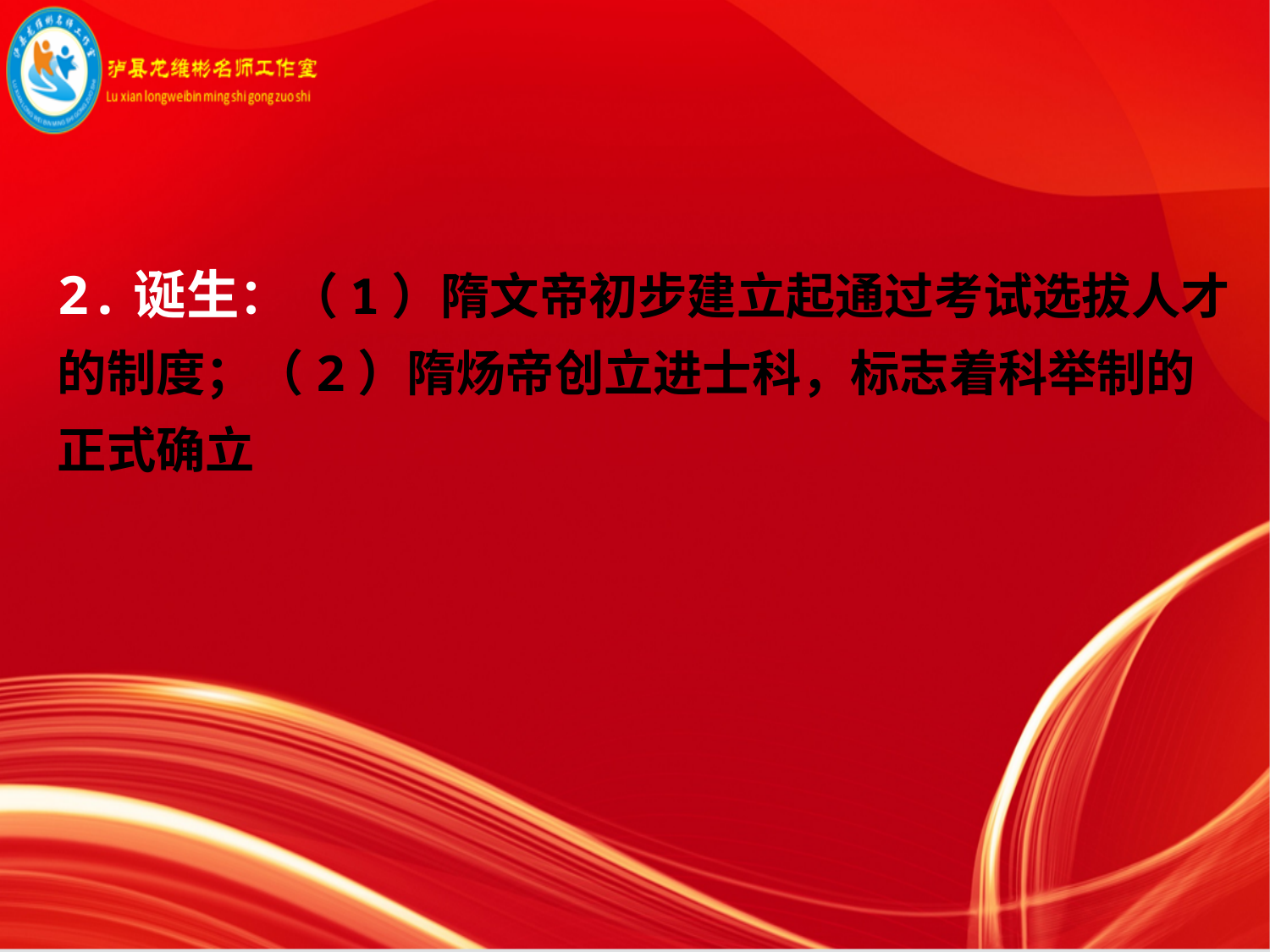

2.诞生：（1）隋文帝初步建立起通过考试选拔人才的制度；（2）隋炀帝创立进士科，标志着科举制的正式确立